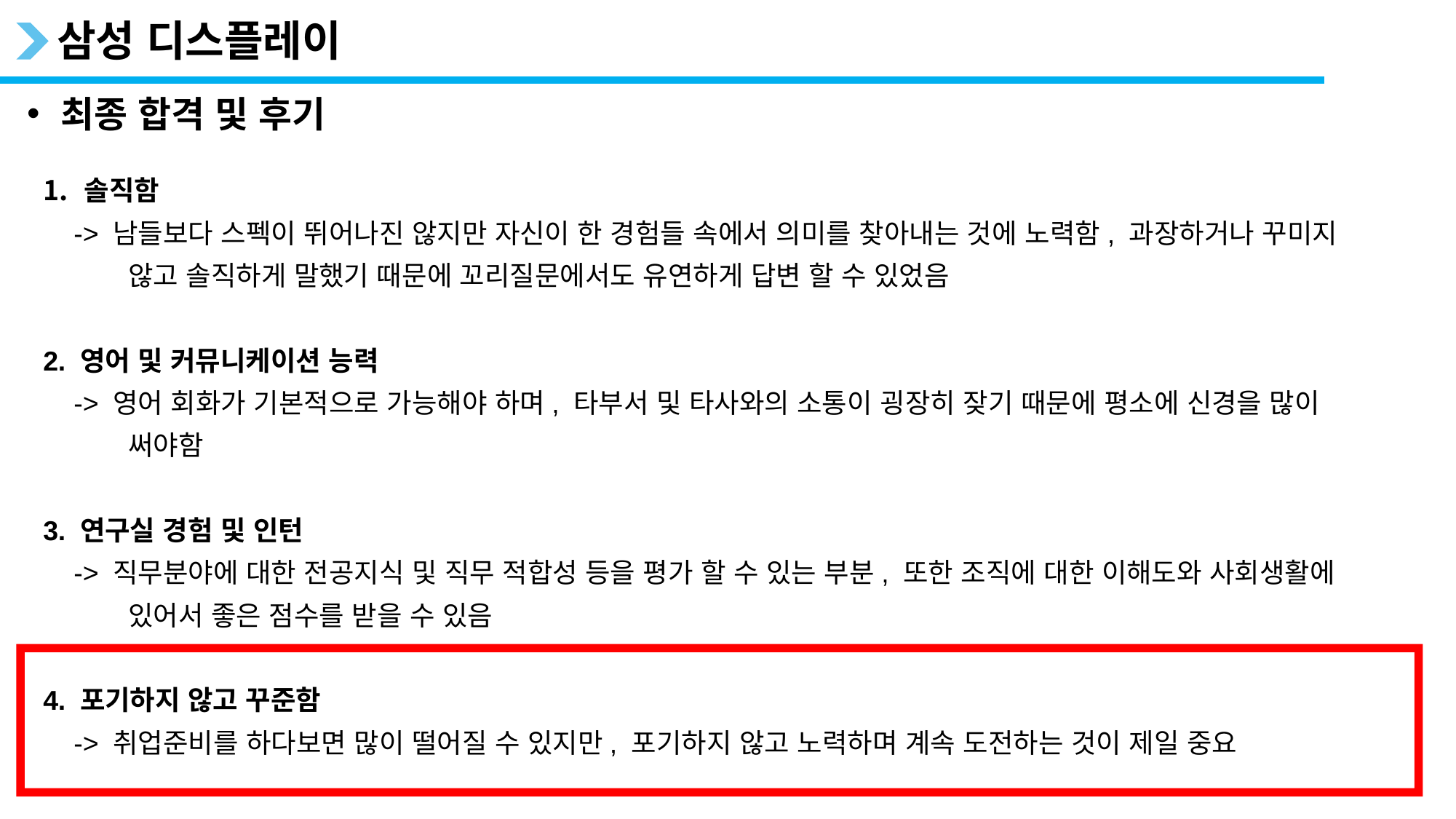

삼성 디스플레이

최종 합격 및 후기
솔직함
    -> 남들보다 스펙이 뛰어나진 않지만 자신이 한 경험들 속에서 의미를 찾아내는 것에 노력함, 과장하거나 꾸미지 않고 솔직하게 말했기 때문에 꼬리질문에서도 유연하게 답변 할 수 있었음

2. 영어 및 커뮤니케이션 능력
    -> 영어 회화가 기본적으로 가능해야 하며, 타부서 및 타사와의 소통이 굉장히 잦기 때문에 평소에 신경을 많이 써야함

3. 연구실 경험 및 인턴
    -> 직무분야에 대한 전공지식 및 직무 적합성 등을 평가 할 수 있는 부분, 또한 조직에 대한 이해도와 사회생활에 있어서 좋은 점수를 받을 수 있음

4. 포기하지 않고 꾸준함
    -> 취업준비를 하다보면 많이 떨어질 수 있지만, 포기하지 않고 노력하며 계속 도전하는 것이 제일 중요